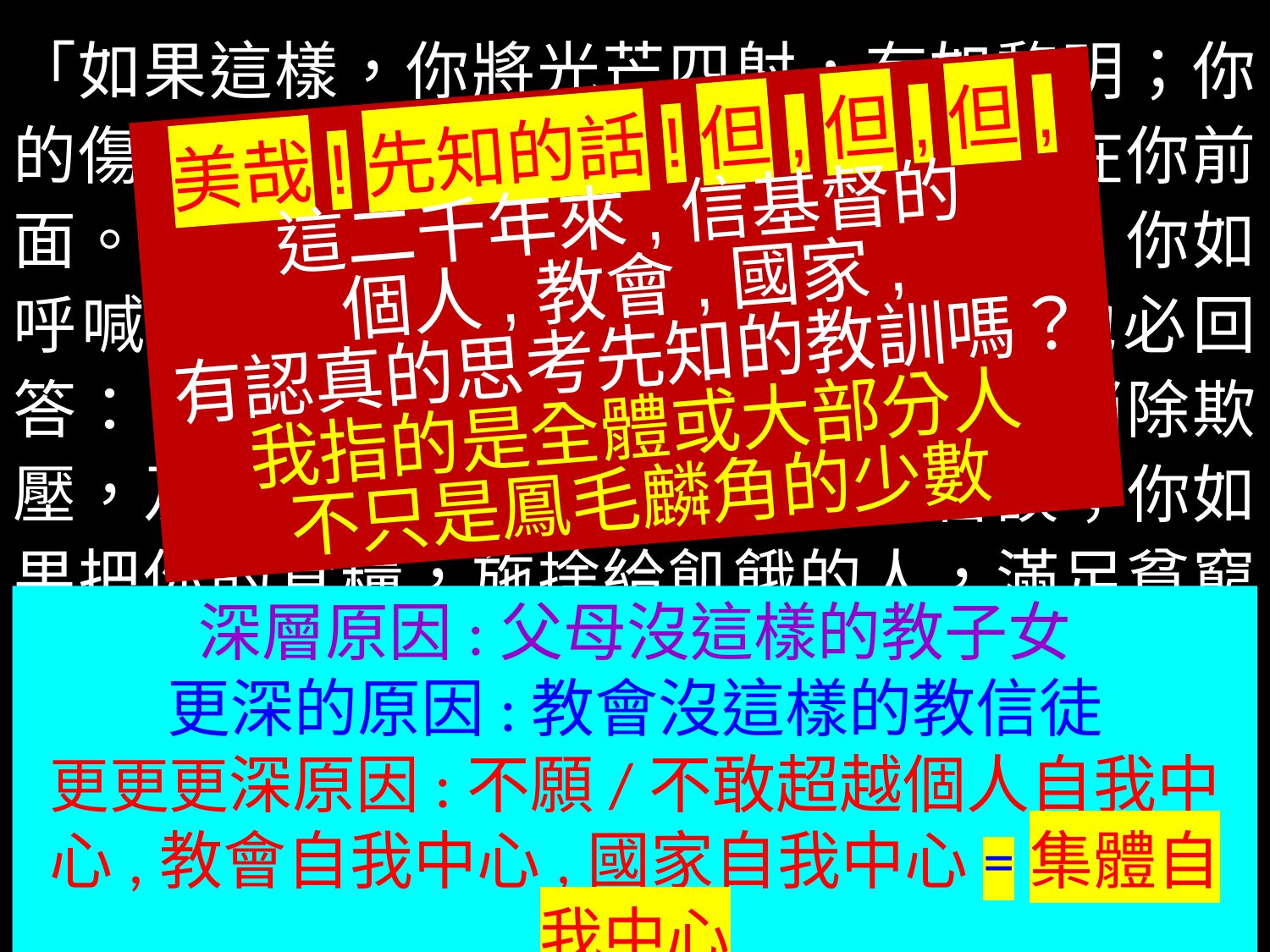

「如果這樣，你將光芒四射，有如黎明；你的傷口將會迅速復原；你的救援要走在你前面。上主的光榮要作你的後盾。那時，你如呼喊，上主必要俯允；你若哀求，他必回答：『我在這裡！』你如果從你當中消除欺壓，及指手畫腳的行為和虛偽的言談；你如果把你的食糧，施捨給飢餓的人，滿足貧窮者的心靈；那麼，你的光明要在黑暗中升起，你的黑夜將成為白晝。」

美哉!先知的話!但,但,但,
這二千年來,信基督的
個人,教會,國家,
有認真的思考先知的教訓嗎？
我指的是全體或大部分人
不只是鳳毛麟角的少數
深層原因:父母沒這樣的教子女
更深的原因:教會沒這樣的教信徒
更更更深原因:不願/不敢超越個人自我中心,教會自我中心,國家自我中心=集體自我中心